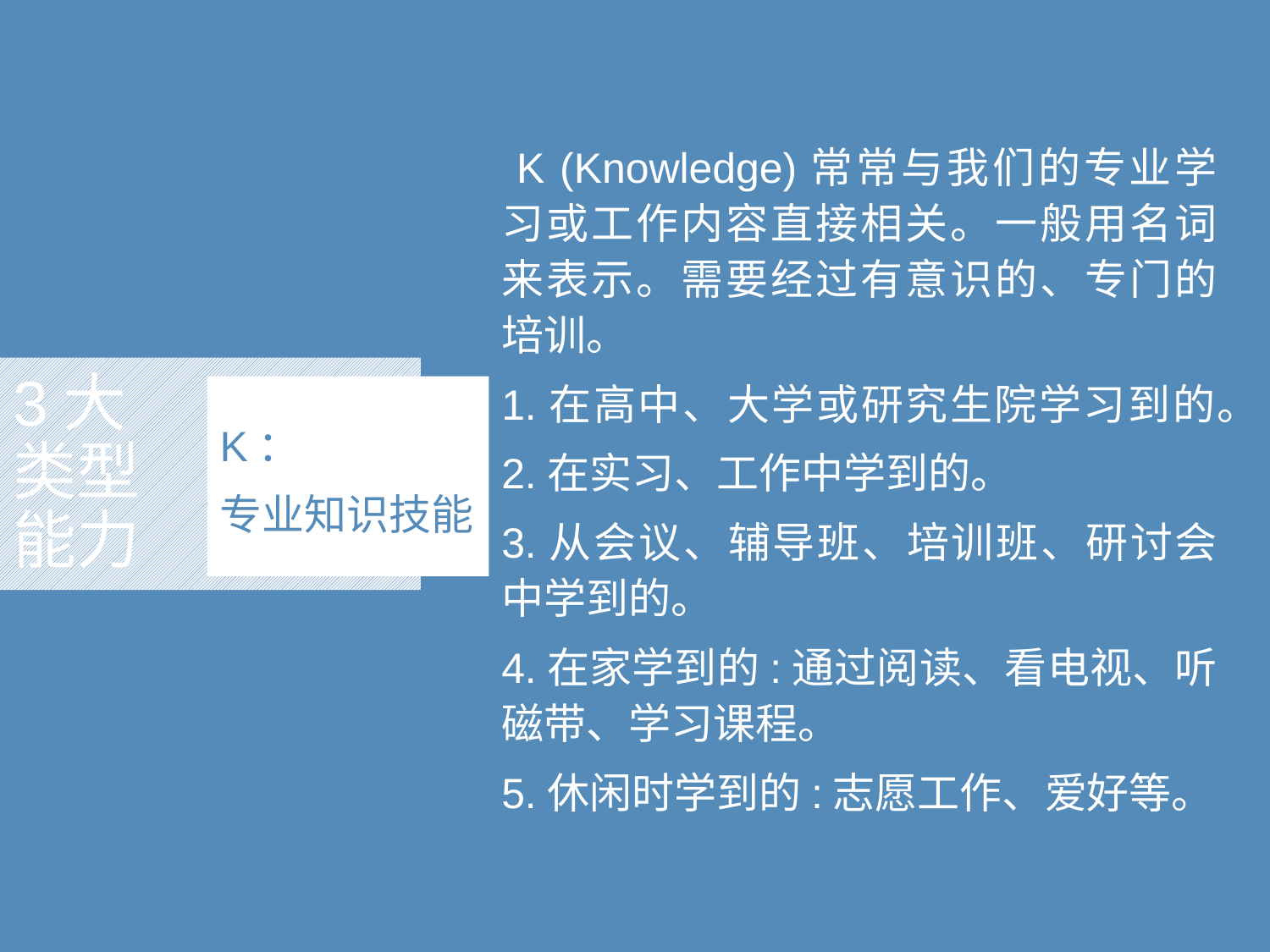

K (Knowledge)常常与我们的专业学习或工作内容直接相关。一般用名词来表示。需要经过有意识的、专门的培训。
1.在高中、大学或研究生院学习到的。
2.在实习、工作中学到的。
3.从会议、辅导班、培训班、研讨会中学到的。
4.在家学到的:通过阅读、看电视、听磁带、学习课程。
5.休闲时学到的:志愿工作、爱好等。
# 3大 类型 能力
K：
专业知识技能